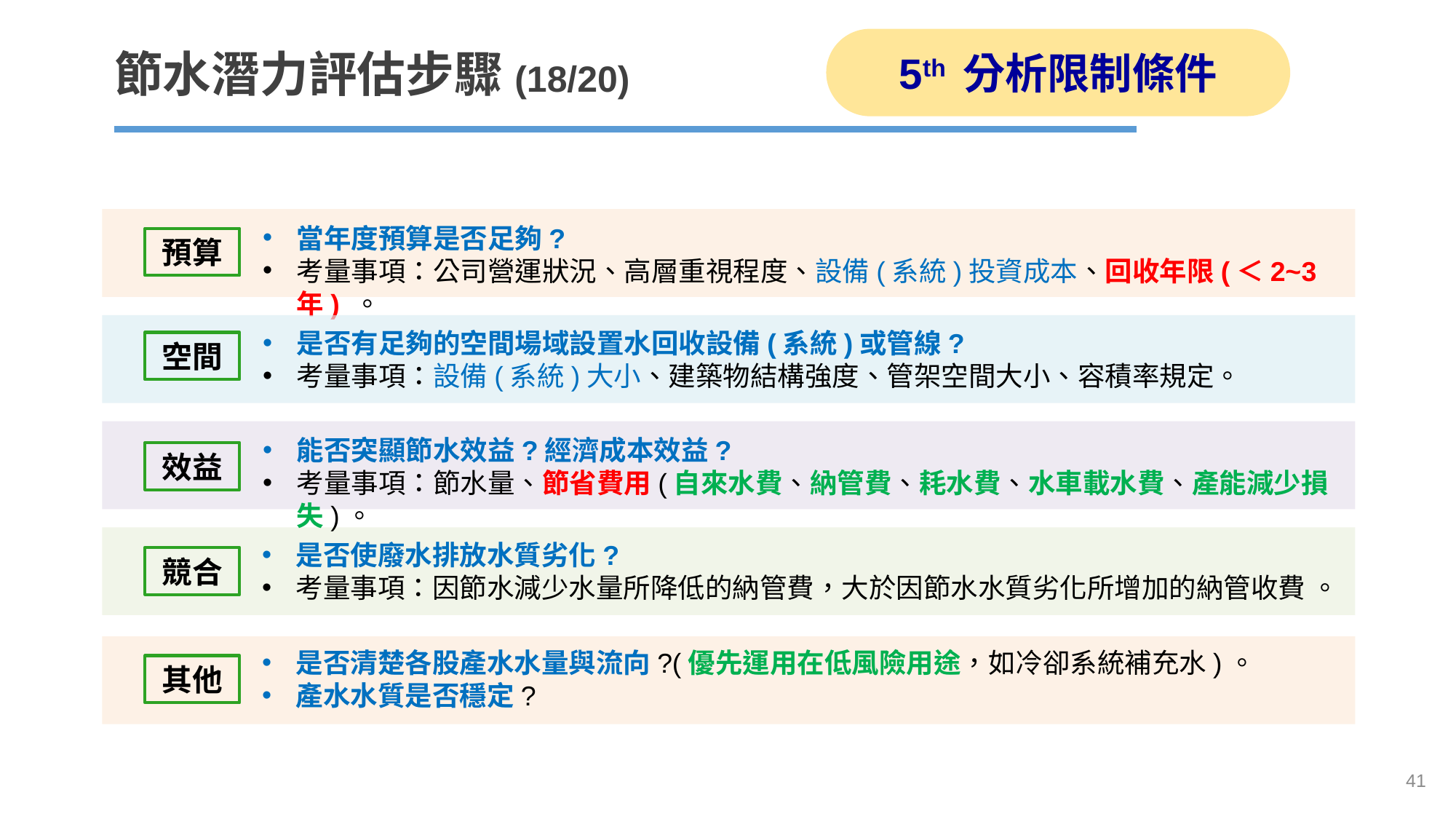

5th 分析限制條件
節水潛力評估步驟(18/20)

當年度預算是否足夠?
考量事項：公司營運狀況、高層重視程度、設備(系統)投資成本、回收年限(＜2~3年) 。
預算

空間
是否有足夠的空間場域設置水回收設備(系統)或管線?
考量事項：設備(系統)大小、建築物結構強度、管架空間大小、容積率規定。

效益
能否突顯節水效益?經濟成本效益?
考量事項：節水量、節省費用(自來水費、納管費、耗水費、水車載水費、產能減少損失)。

競合
是否使廢水排放水質劣化?
考量事項：因節水減少水量所降低的納管費，大於因節水水質劣化所增加的納管收費 。

是否清楚各股產水水量與流向?(優先運用在低風險用途，如冷卻系統補充水)。
產水水質是否穩定?
其他
41